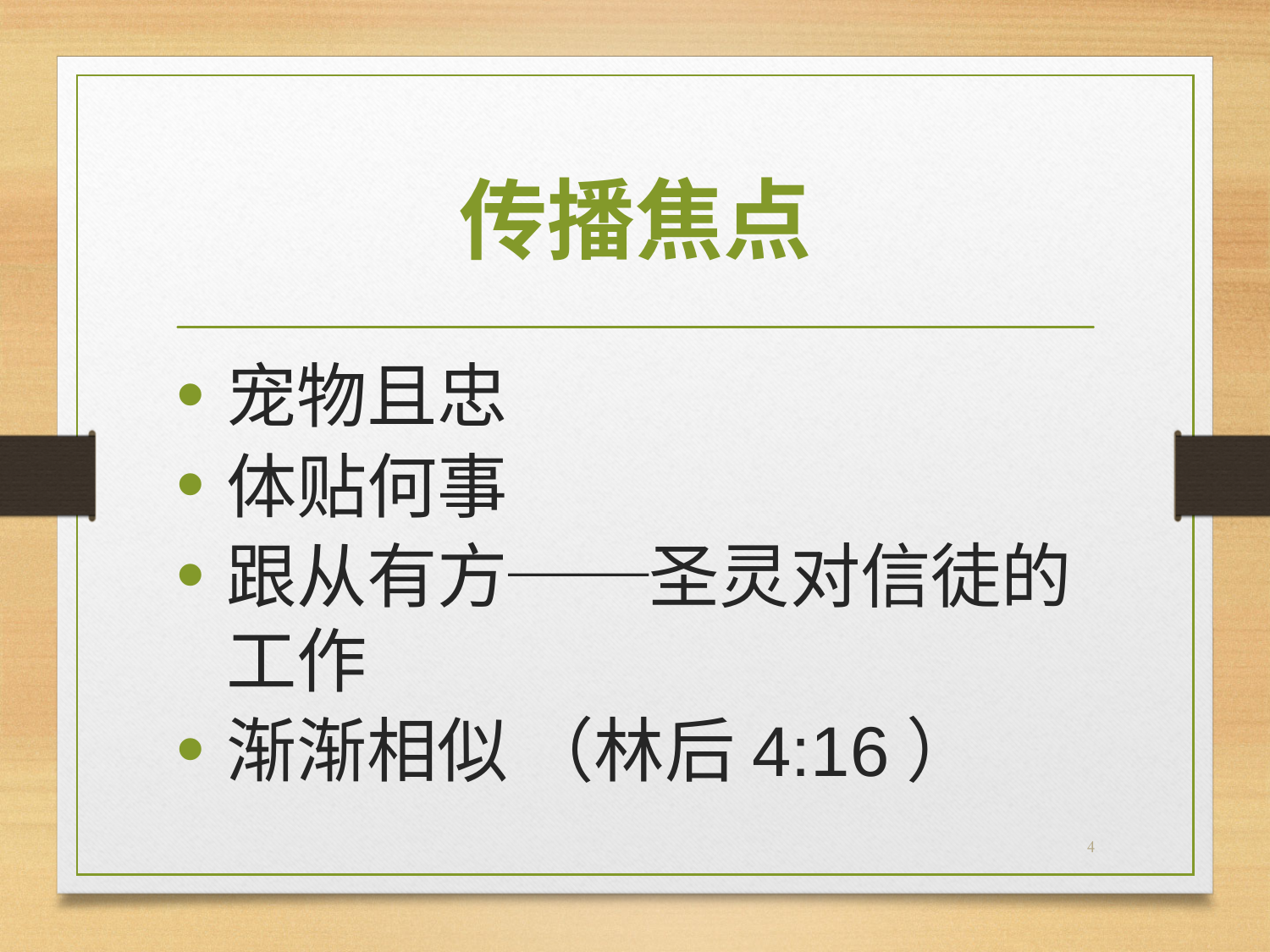

# 传播焦点
宠物且忠
体贴何事
跟从有方──圣灵对信徒的工作
渐渐相似 （林后4:16）

4